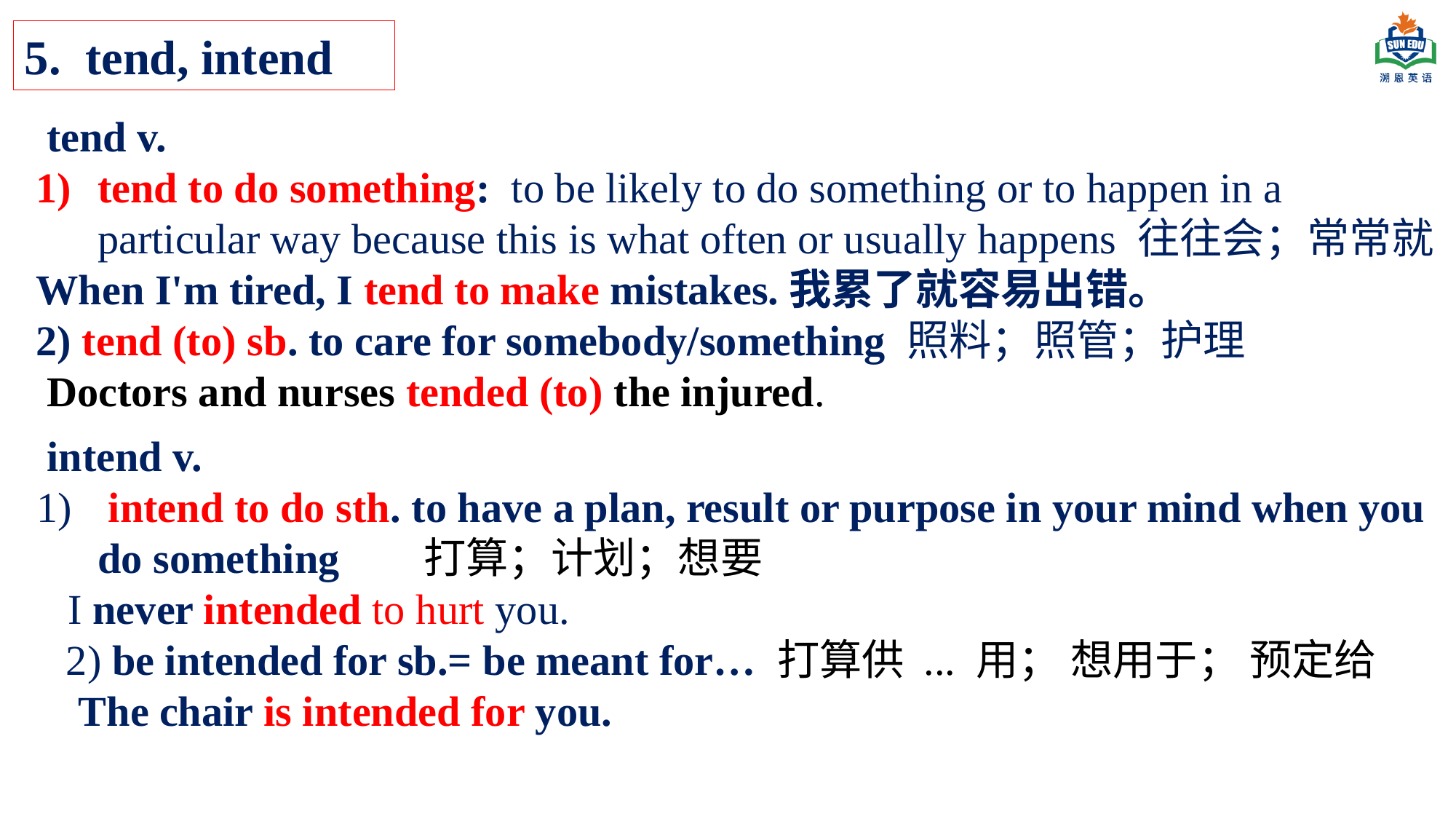

5.  tend, intend
 tend v.
tend to do something:  to be likely to do something or to happen in a particular way because this is what often or usually happens 往往会；常常就
When I'm tired, I tend to make mistakes.我累了就容易出错。
2) tend (to) sb. to care for somebody/something 照料；照管；护理
 Doctors and nurses tended (to) the injured.
 intend v.
 intend to do sth. to have a plan, result or purpose in your mind when you do something       打算；计划；想要
   I never intended to hurt you.
2) be intended for sb.= be meant for… 打算供 ... 用； 想用于； 预定给
    The chair is intended for you.